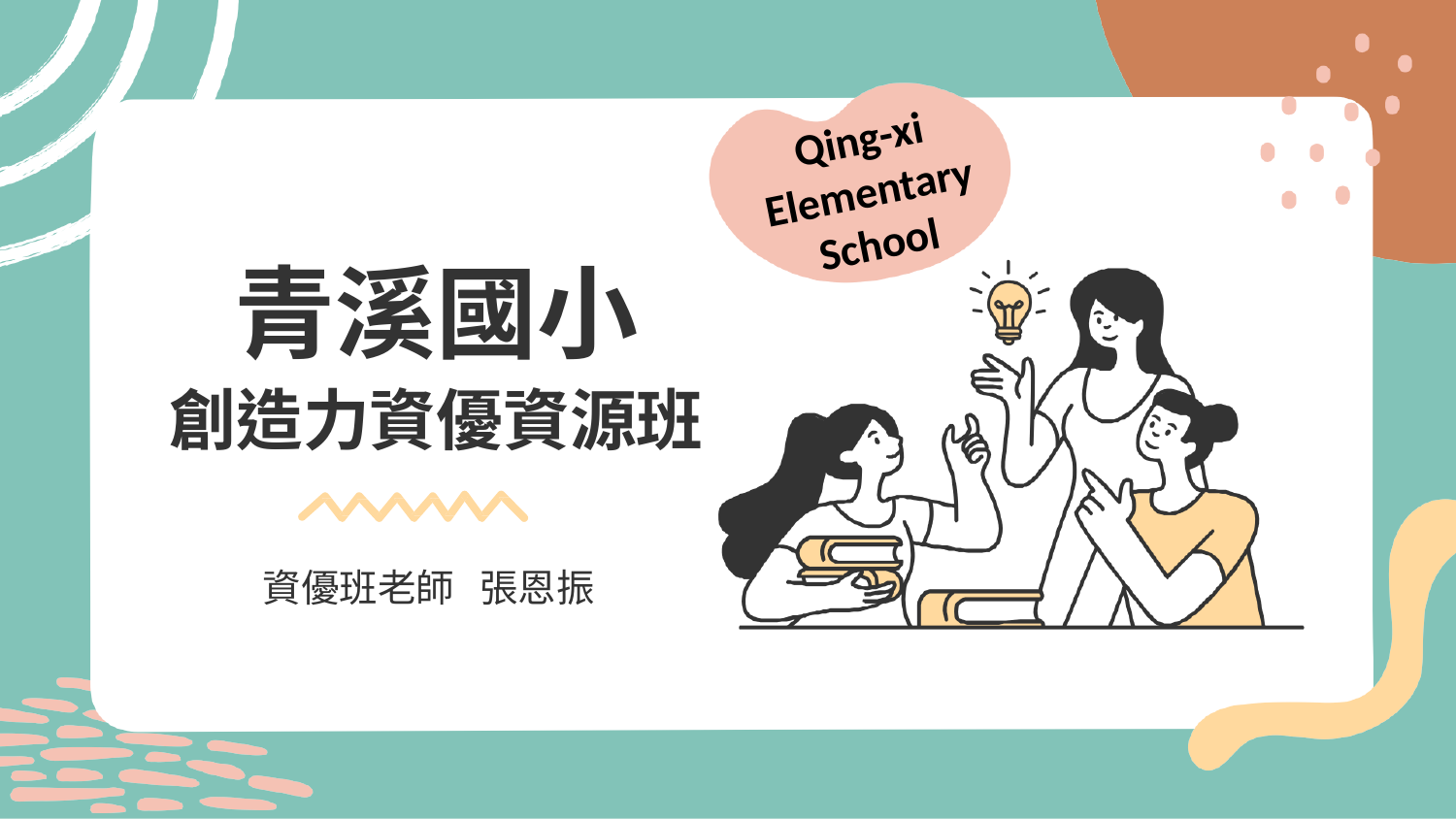

Qing-xi
Elementary
School
青溪國小
創造力資優資源班
資優班老師   張恩振